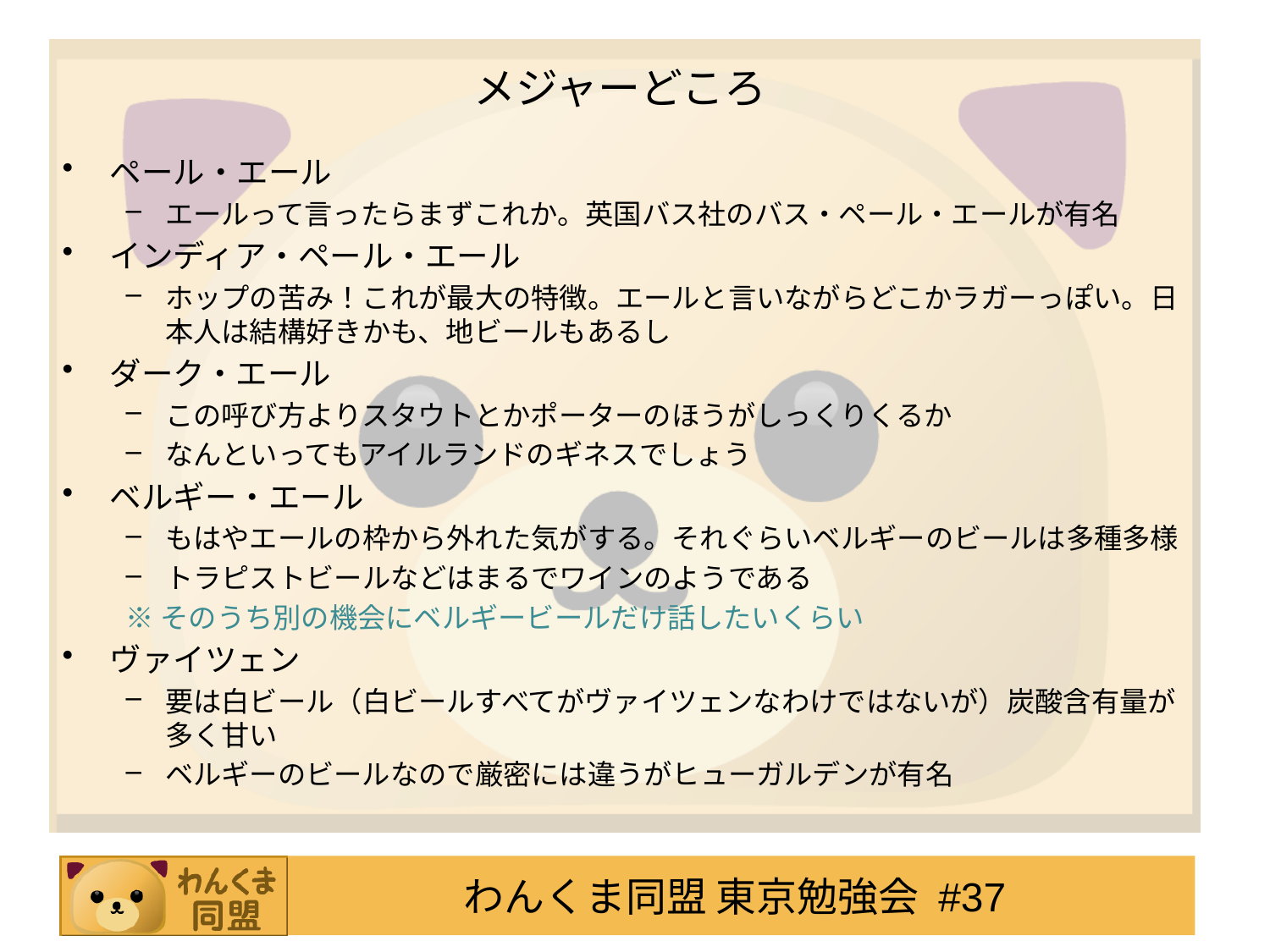

# メジャーどころ
ペール・エール
エールって言ったらまずこれか。英国バス社のバス・ペール・エールが有名
インディア・ペール・エール
ホップの苦み！これが最大の特徴。エールと言いながらどこかラガーっぽい。日本人は結構好きかも、地ビールもあるし
ダーク・エール
この呼び方よりスタウトとかポーターのほうがしっくりくるか
なんといってもアイルランドのギネスでしょう
ベルギー・エール
もはやエールの枠から外れた気がする。それぐらいベルギーのビールは多種多様
トラピストビールなどはまるでワインのようである
※そのうち別の機会にベルギービールだけ話したいくらい
ヴァイツェン
要は白ビール（白ビールすべてがヴァイツェンなわけではないが）炭酸含有量が多く甘い
ベルギーのビールなので厳密には違うがヒューガルデンが有名